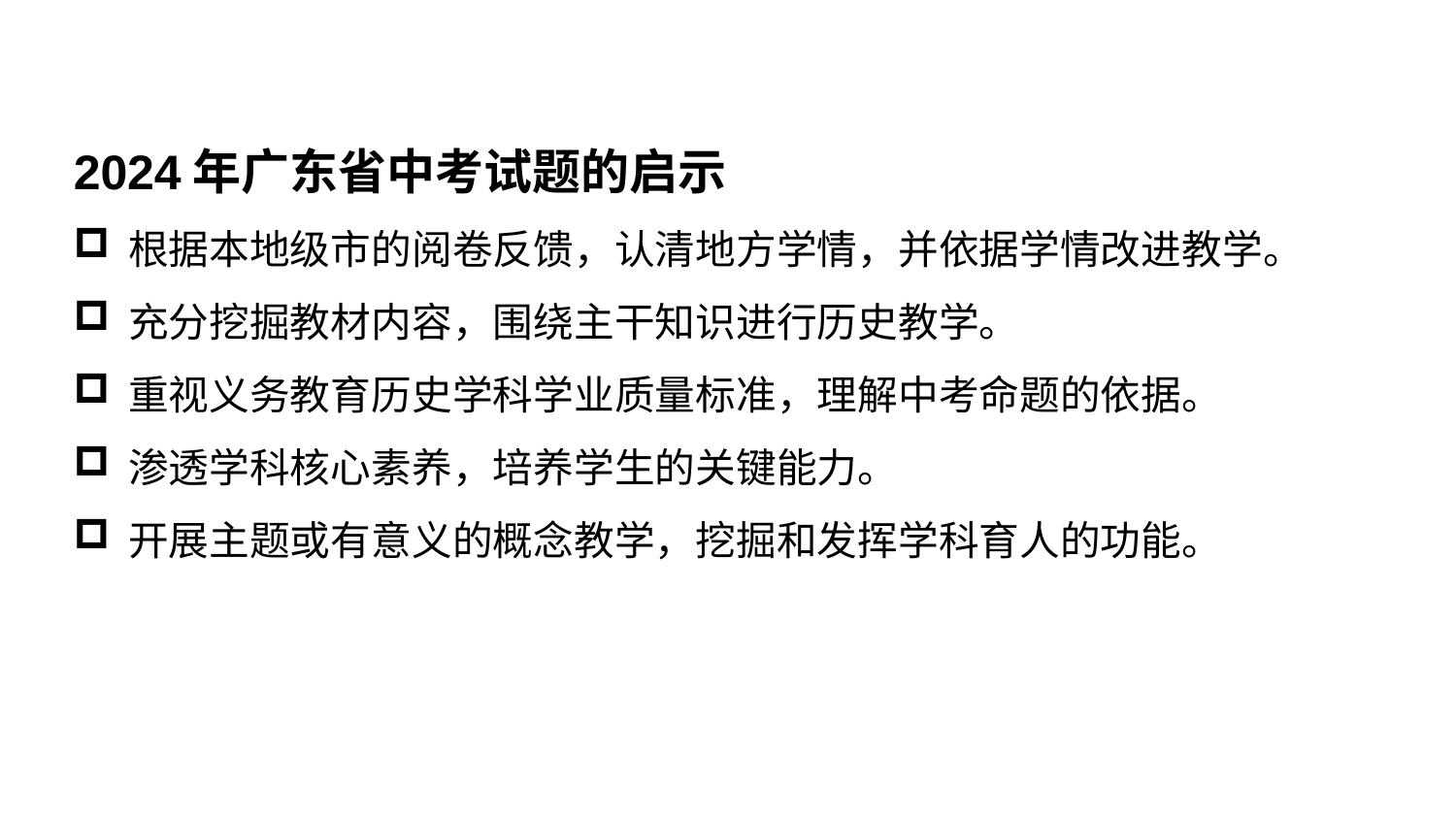

2024年广东省中考试题的启示
根据本地级市的阅卷反馈，认清地方学情，并依据学情改进教学。
充分挖掘教材内容，围绕主干知识进行历史教学。
重视义务教育历史学科学业质量标准，理解中考命题的依据。
渗透学科核心素养，培养学生的关键能力。
开展主题或有意义的概念教学，挖掘和发挥学科育人的功能。